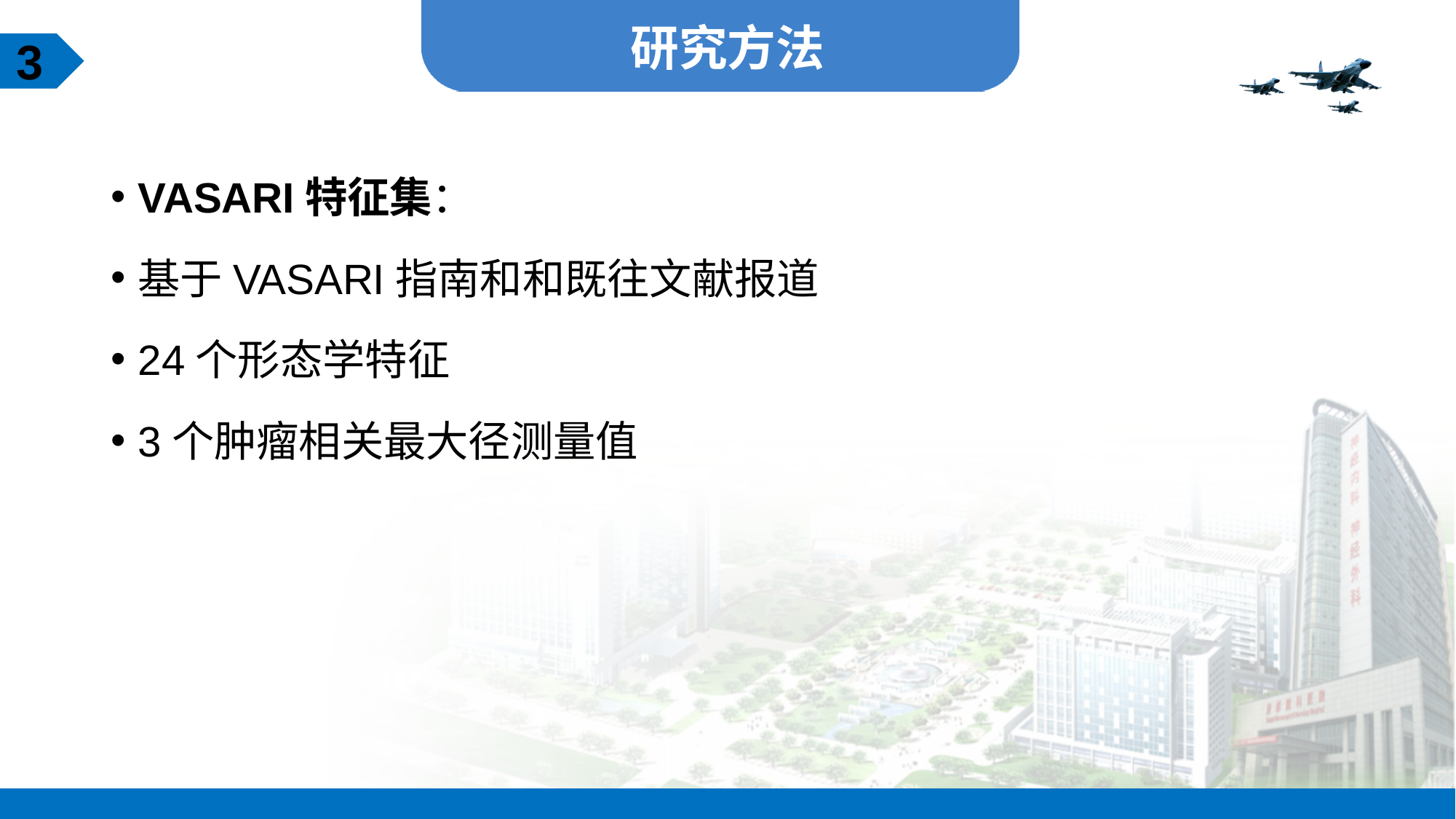

研究方法
3
VASARI特征集：
基于VASARI指南和和既往文献报道
24个形态学特征
3个肿瘤相关最大径测量值